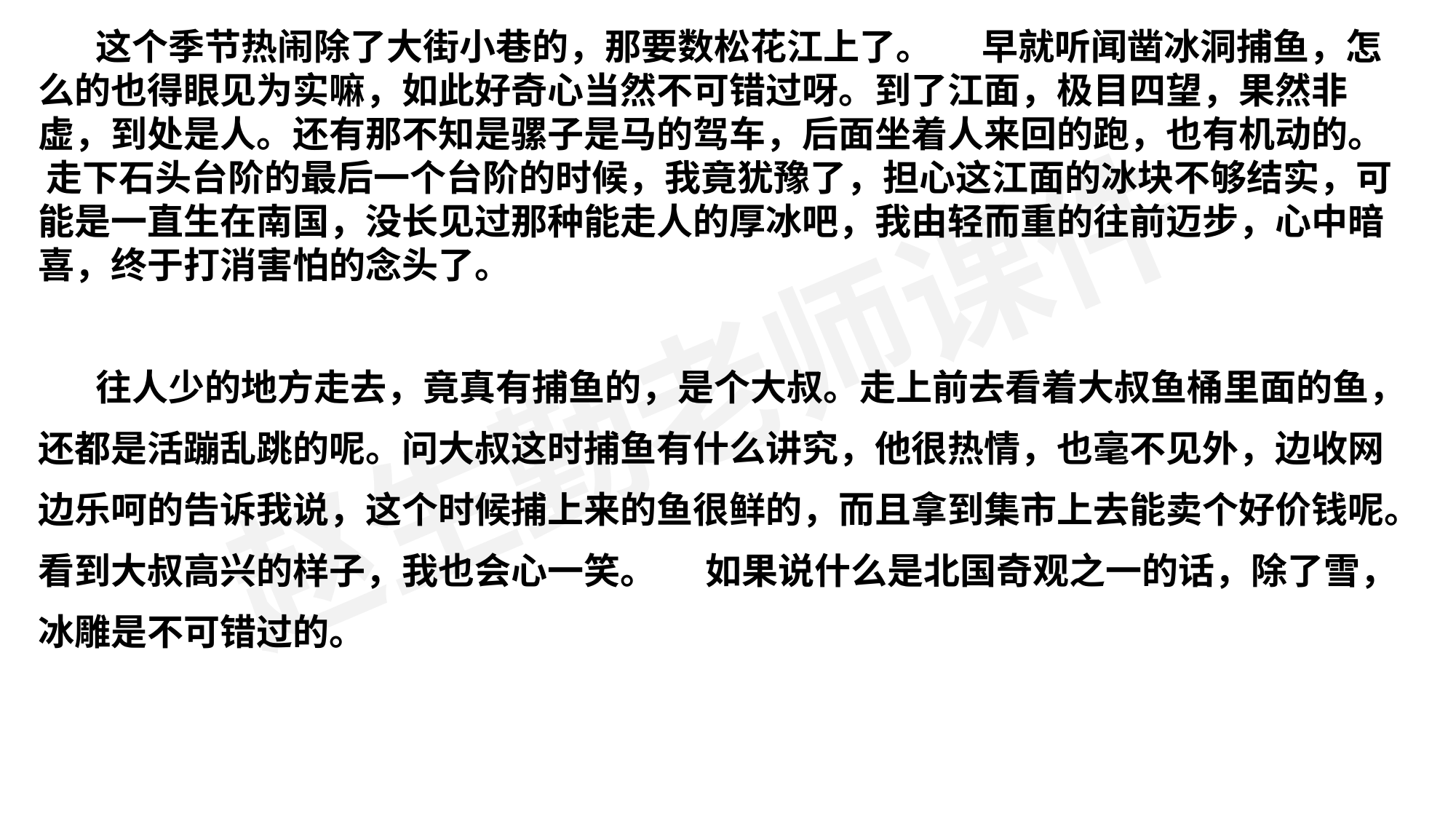

这个季节热闹除了大街小巷的，那要数松花江上了。      早就听闻凿冰洞捕鱼，怎么的也得眼见为实嘛，如此好奇心当然不可错过呀。到了江面，极目四望，果然非虚，到处是人。还有那不知是骡子是马的驾车，后面坐着人来回的跑，也有机动的。      走下石头台阶的最后一个台阶的时候，我竟犹豫了，担心这江面的冰块不够结实，可能是一直生在南国，没长见过那种能走人的厚冰吧，我由轻而重的往前迈步，心中暗喜，终于打消害怕的念头了。

      往人少的地方走去，竟真有捕鱼的，是个大叔。走上前去看着大叔鱼桶里面的鱼，还都是活蹦乱跳的呢。问大叔这时捕鱼有什么讲究，他很热情，也毫不见外，边收网边乐呵的告诉我说，这个时候捕上来的鱼很鲜的，而且拿到集市上去能卖个好价钱呢。看到大叔高兴的样子，我也会心一笑。      如果说什么是北国奇观之一的话，除了雪，冰雕是不可错过的。